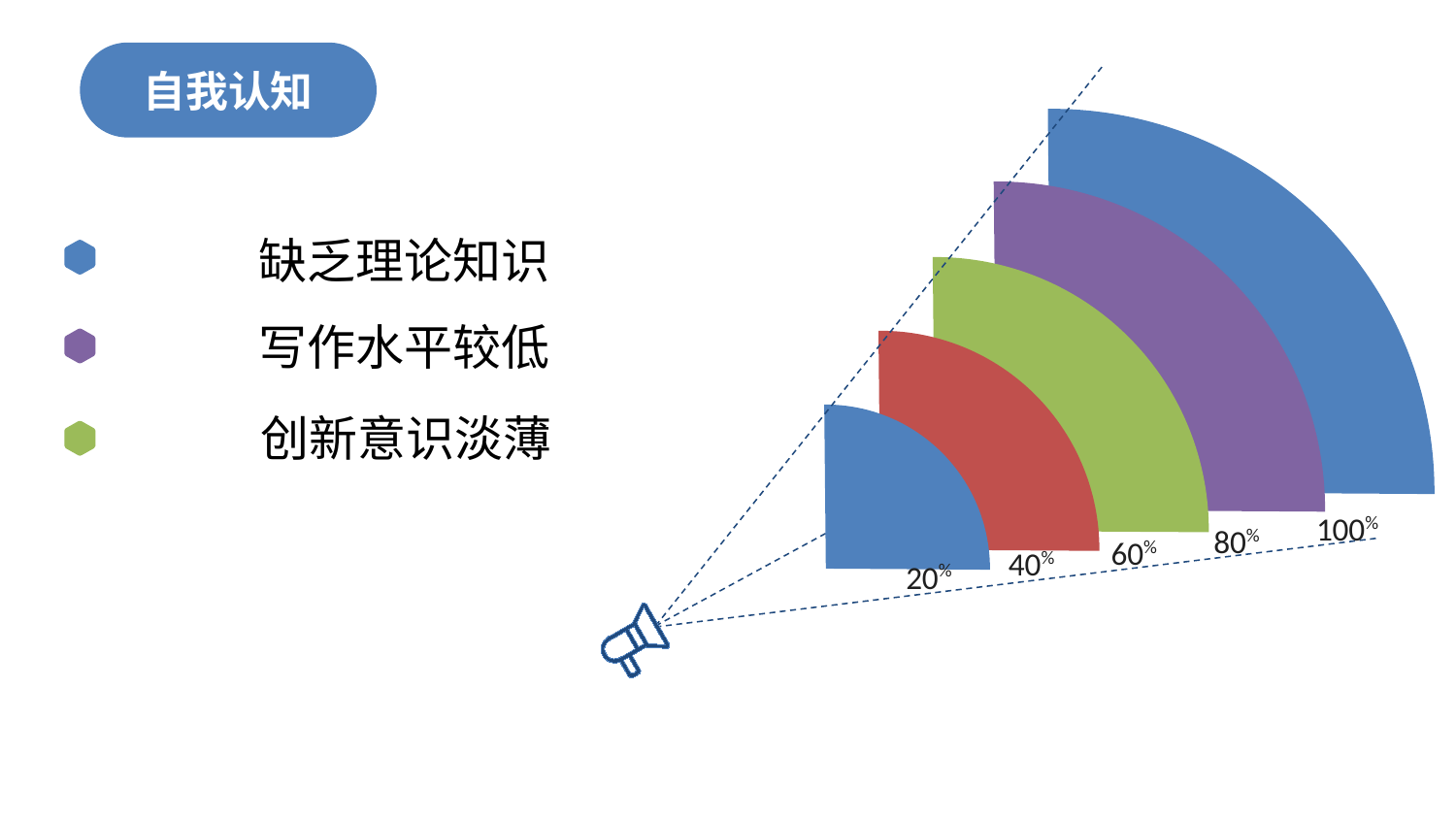

自我认知

缺乏理论知识

写作水平较低

创新意识淡薄

100%
80%
60%
40%
20%